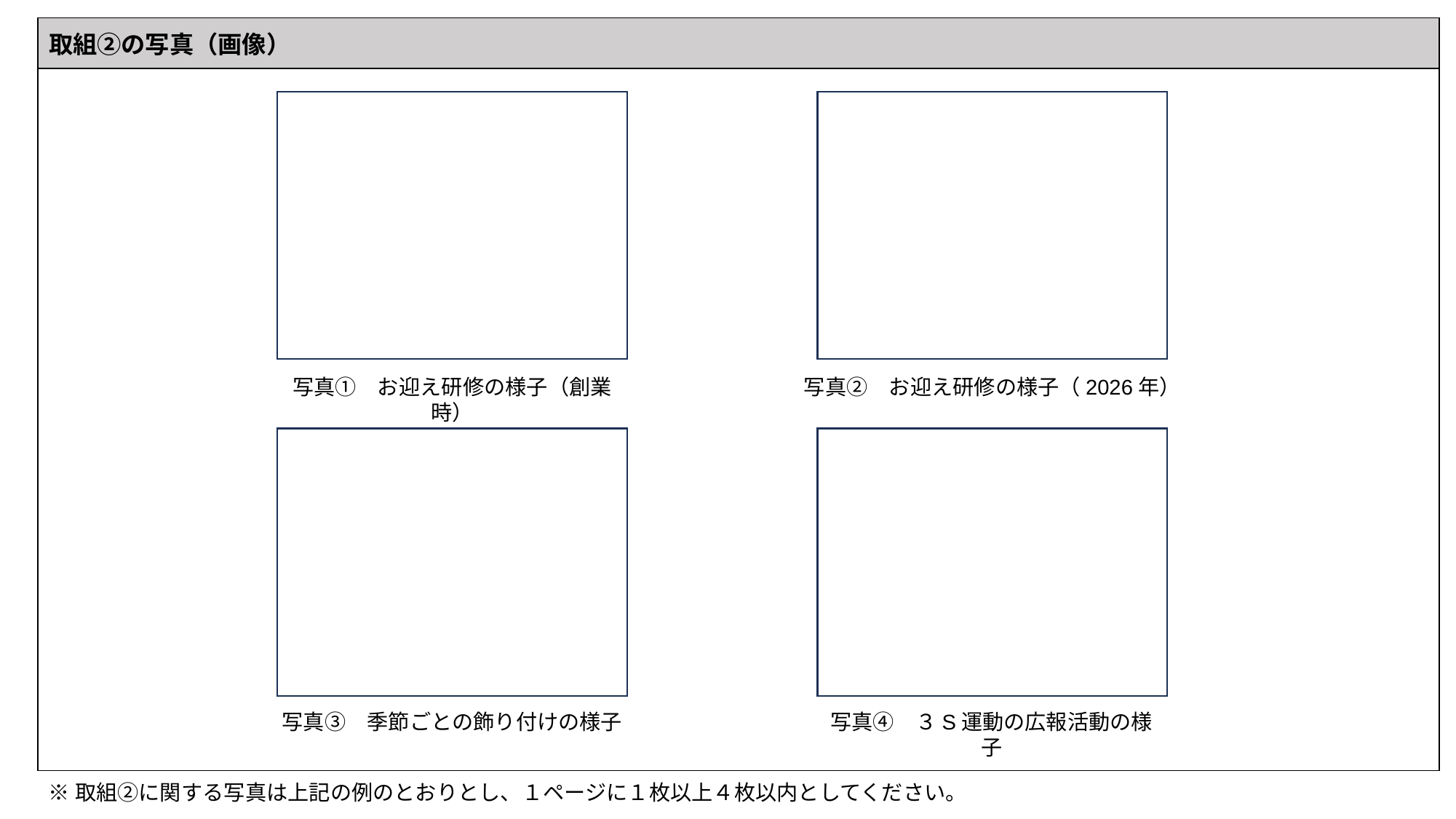

| 取組②の写真（画像） |
| --- |
|  |

写真➀　お迎え研修の様子（創業時）
写真②　お迎え研修の様子（2026年）

写真④　３S運動の広報活動の様子
写真③　季節ごとの飾り付けの様子
※取組②に関する写真は上記の例のとおりとし、１ページに１枚以上４枚以内としてください。